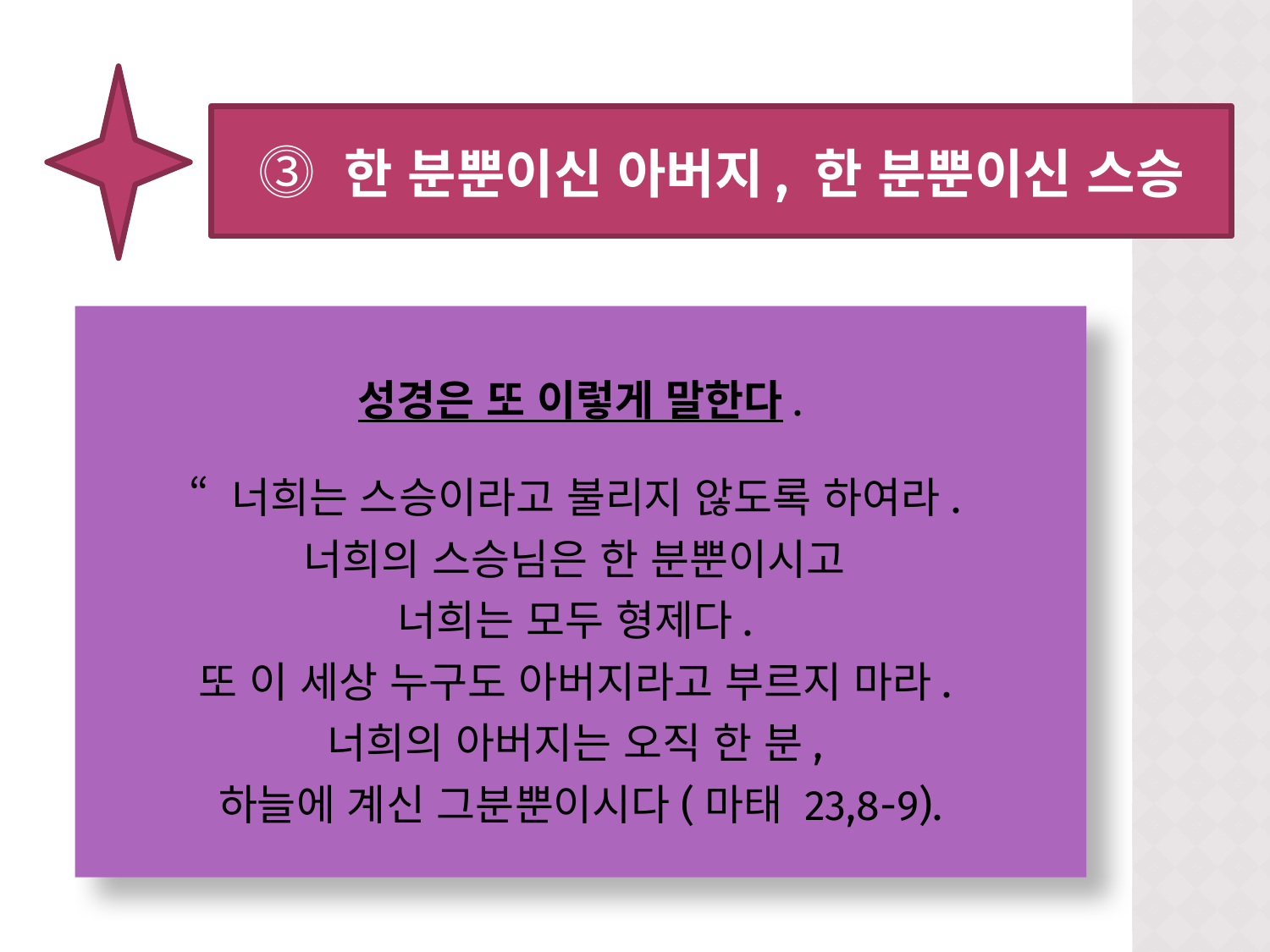

⓷ 한 분뿐이신 아버지, 한 분뿐이신 스승

성경은 또 이렇게 말한다.

“ 너희는 스승이라고 불리지 않도록 하여라.
너희의 스승님은 한 분뿐이시고
너희는 모두 형제다.
또 이 세상 누구도 아버지라고 부르지 마라.
너희의 아버지는 오직 한 분,
하늘에 계신 그분뿐이시다(마태 23,8-9).